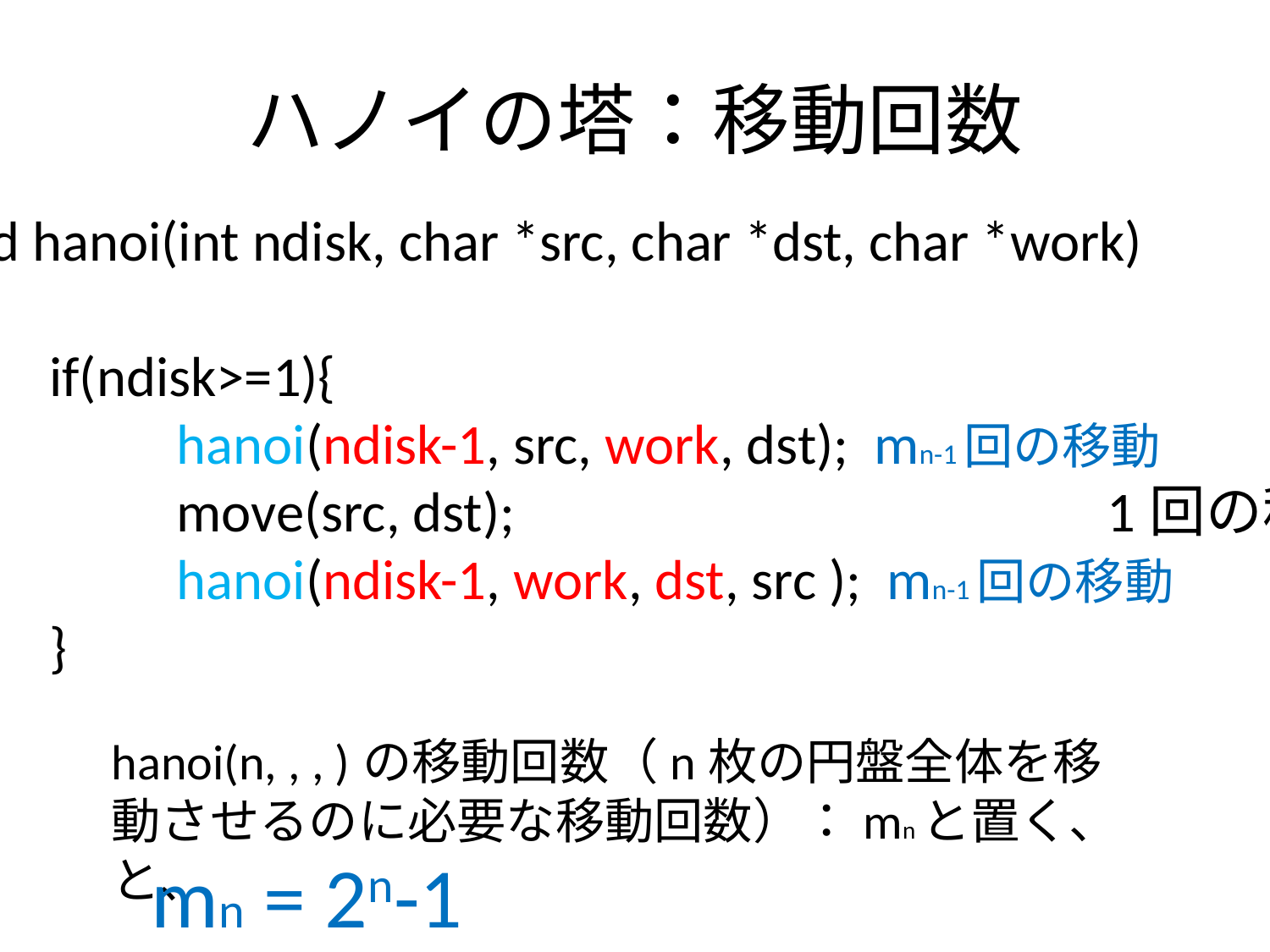

# ハノイの塔：移動回数
void hanoi(int ndisk, char *src, char *dst, char *work)
{
	if(ndisk>=1){
		hanoi(ndisk-1, src, work, dst);  mn-1回の移動
		move(src, dst);　　　　　　　　　　1回の移動
		hanoi(ndisk-1, work, dst, src );  mn-1回の移動
	}
}
hanoi(n, , , )の移動回数（n枚の円盤全体を移動させるのに必要な移動回数）：mnと置く、と、
mn = 2n-1